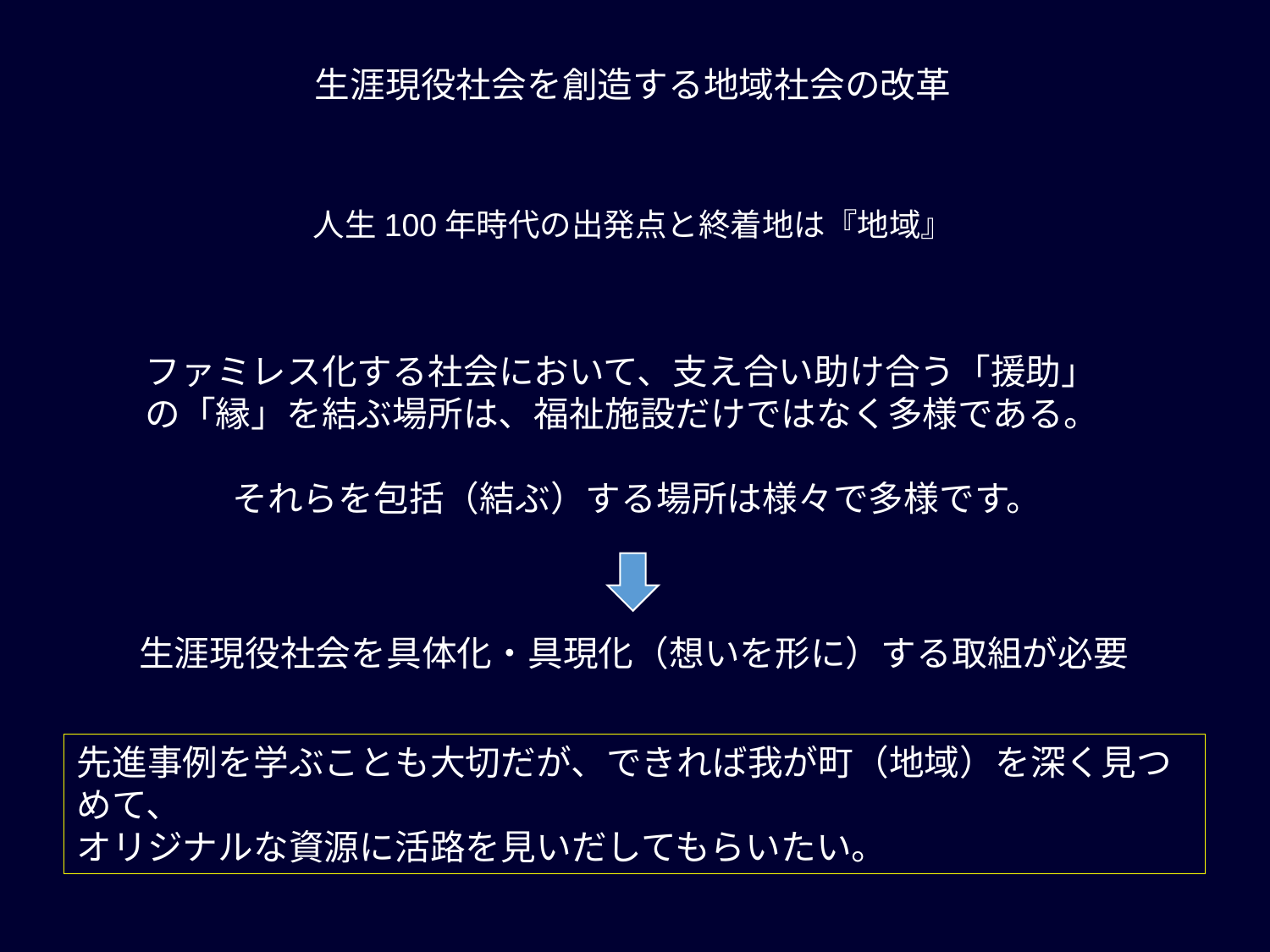

生涯現役社会を創造する地域社会の改革
人生100年時代の出発点と終着地は『地域』
ファミレス化する社会において、支え合い助け合う「援助」の「縁」を結ぶ場所は、福祉施設だけではなく多様である。

それらを包括（結ぶ）する場所は様々で多様です。

生涯現役社会を具体化・具現化（想いを形に）する取組が必要
先進事例を学ぶことも大切だが、できれば我が町（地域）を深く見つめて、
オリジナルな資源に活路を見いだしてもらいたい。